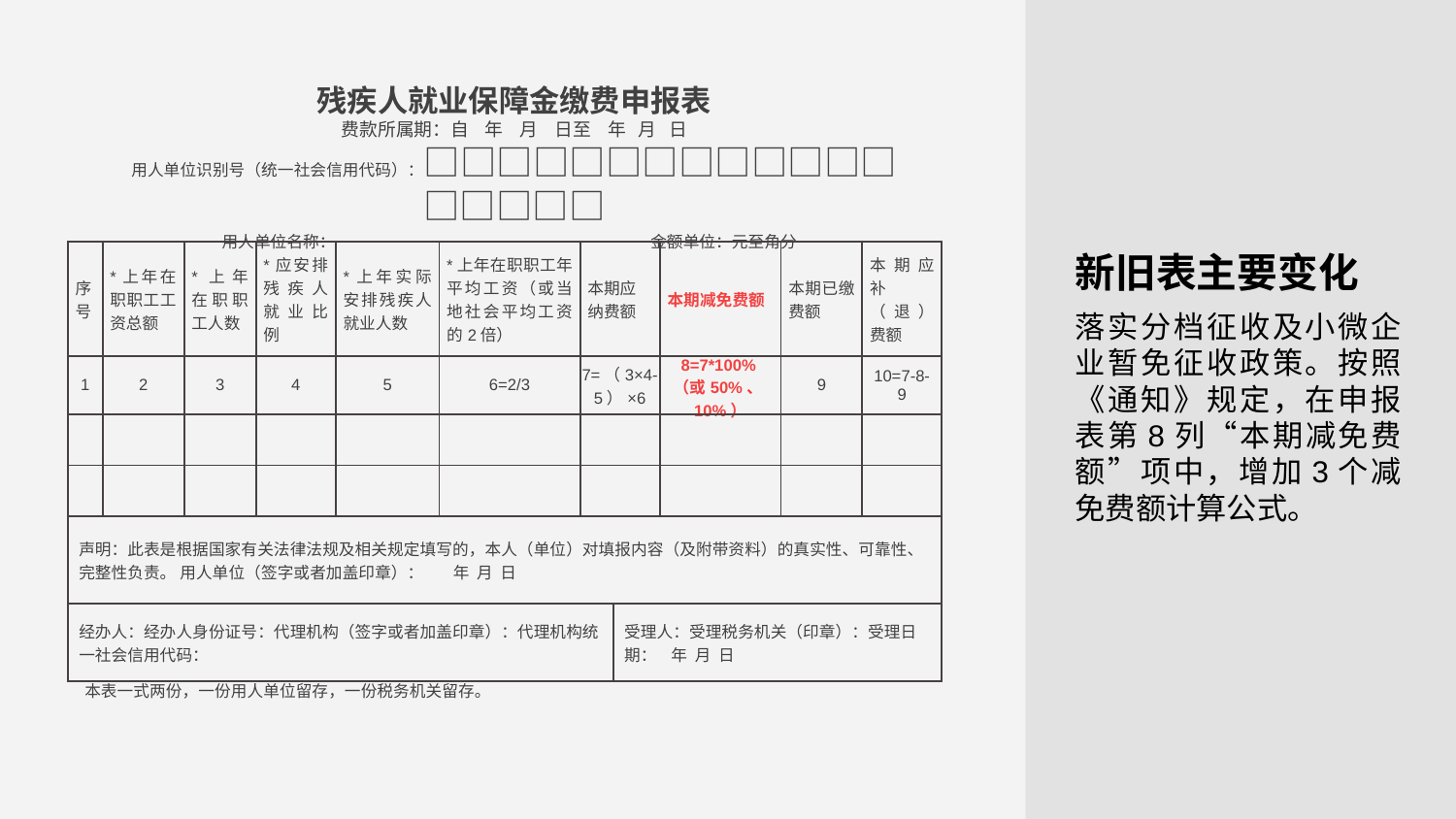

残疾人就业保障金缴费申报表
费款所属期：自    年    月    日至    年   月   日
用人单位识别号（统一社会信用代码）：□□□□□□□□□□□□□□□□□□
用人单位名称：                                                                                       金额单位：元至角分
新旧表主要变化
落实分档征收及小微企业暂免征收政策。按照《通知》规定，在申报表第8列“本期减免费额”项中，增加3个减免费额计算公式。
| 序号 | \*上年在职职工工资总额 | \*上年在职职工人数 | \*应安排残疾人就业比例 | \*上年实际安排残疾人就业人数 | \*上年在职职工年平均工资（或当地社会平均工资的2倍） | 本期应 纳费额 |  | 本期减免费额 | 本期已缴费额 | 本期应补（退）费额 |
| --- | --- | --- | --- | --- | --- | --- | --- | --- | --- | --- |
| 1 | 2 | 3 | 4 | 5 | 6=2/3 | 7=（3×4-5）×6 |  | 8=7\*100%（或50%、10%） | 9 | 10=7-8-9 |
|  |  |  |  |  |  |  |  |  |  |  |
|  |  |  |  |  |  |  |  |  |  |  |
| 声明：此表是根据国家有关法律法规及相关规定填写的，本人（单位）对填报内容（及附带资料）的真实性、可靠性、完整性负责。 用人单位（签字或者加盖印章）： 年 月 日 |  |  |  |  |  |  |  |  |  |  |
| 经办人：经办人身份证号：代理机构（签字或者加盖印章）：代理机构统一社会信用代码： |  |  |  |  |  |  | 受理人：受理税务机关（印章）：受理日期： 年 月 日 |  |  |  |
本表一式两份，一份用人单位留存，一份税务机关留存。